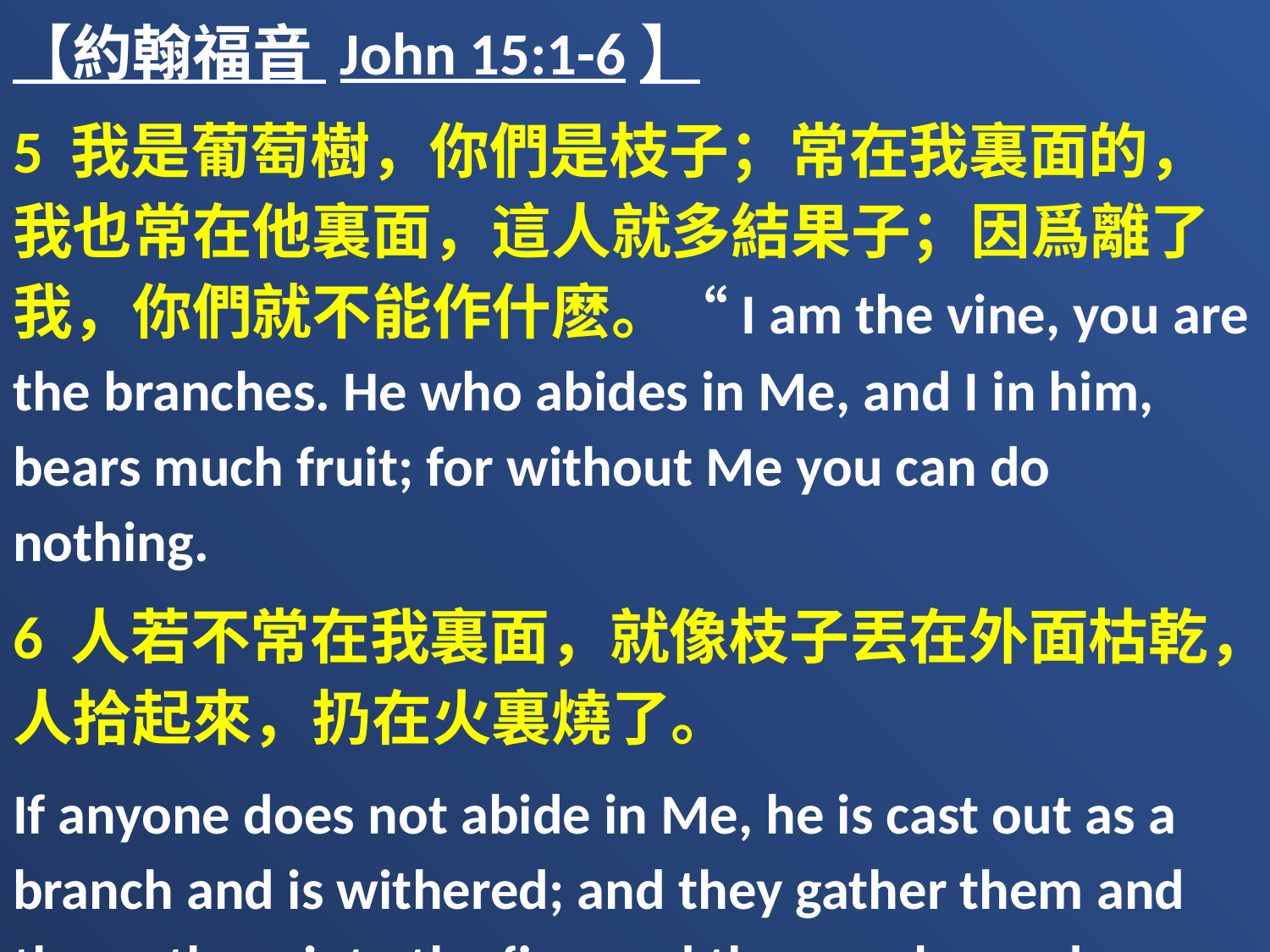

【約翰福音 John 15:1-6】
5 我是葡萄樹，你們是枝子；常在我裏面的，我也常在他裏面，這人就多結果子；因爲離了我，你們就不能作什麽。“I am the vine, you are the branches. He who abides in Me, and I in him, bears much fruit; for without Me you can do nothing.
6 人若不常在我裏面，就像枝子丟在外面枯乾，人拾起來，扔在火裏燒了。
If anyone does not abide in Me, he is cast out as a branch and is withered; and they gather them and throw them into the fire, and they are burned.